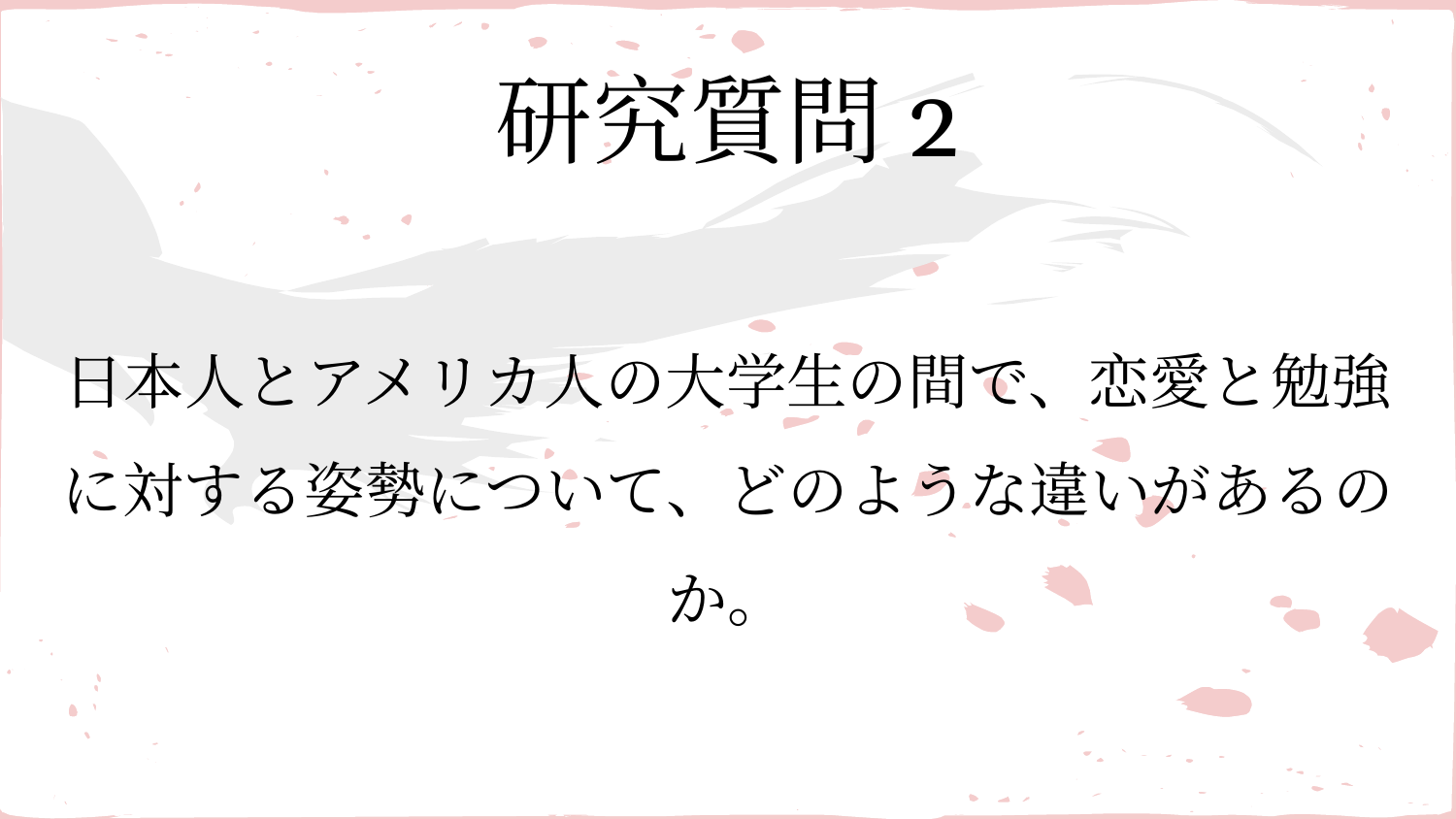

# 研究質問2
日本人とアメリカ人の大学生の間で、恋愛と勉強に対する姿勢について、どのような違いがあるのか。